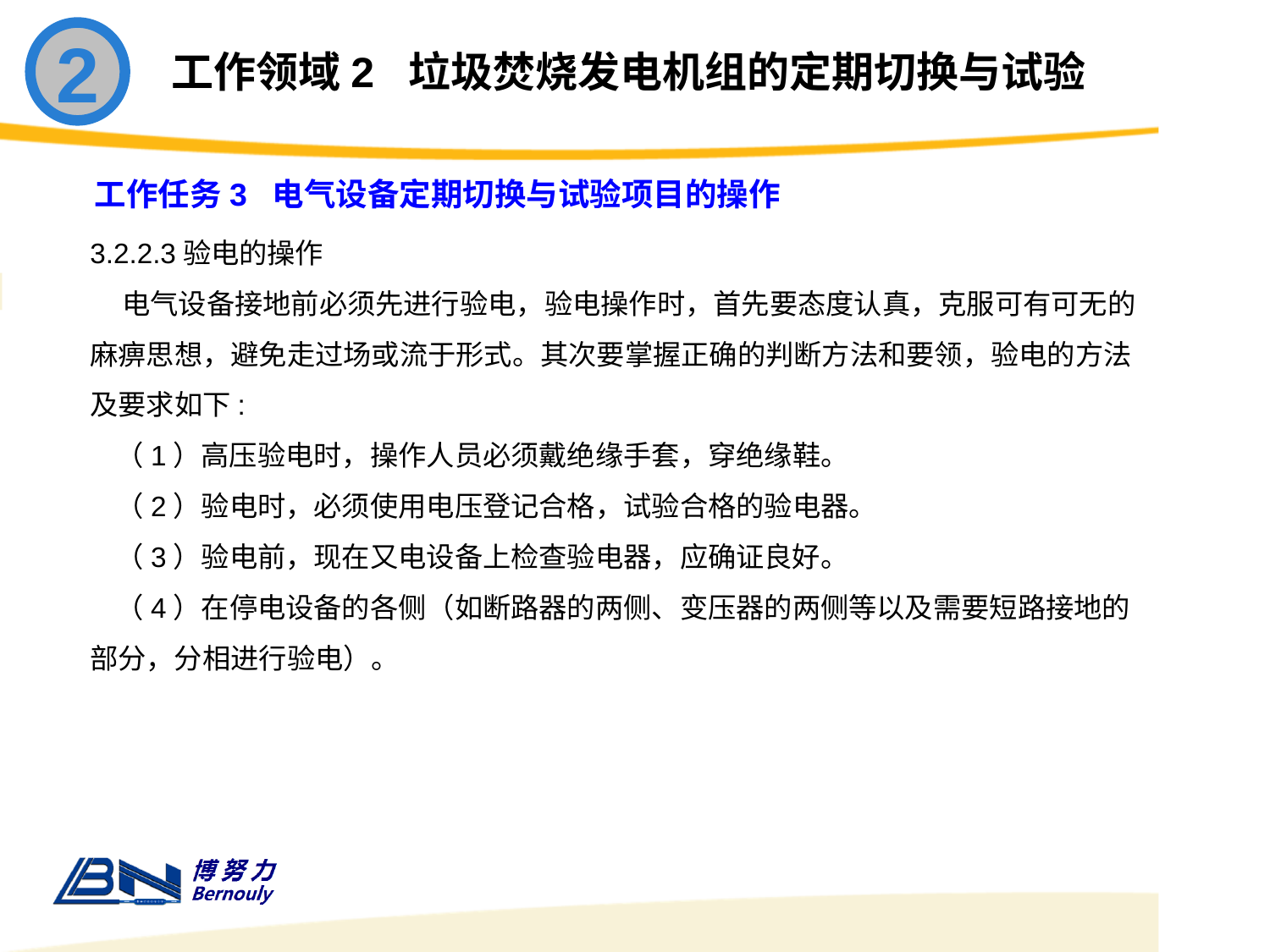

2
工作领域2  垃圾焚烧发电机组的定期切换与试验
工作任务3  电气设备定期切换与试验项目的操作
3.2.2.3验电的操作
    电气设备接地前必须先进行验电，验电操作时，首先要态度认真，克服可有可无的麻痹思想，避免走过场或流于形式。其次要掌握正确的判断方法和要领，验电的方法及要求如下:
   （1）高压验电时，操作人员必须戴绝缘手套，穿绝缘鞋。
   （2）验电时，必须使用电压登记合格，试验合格的验电器。
   （3）验电前，现在又电设备上检查验电器，应确证良好。
   （4）在停电设备的各侧（如断路器的两侧、变压器的两侧等以及需要短路接地的部分，分相进行验电）。